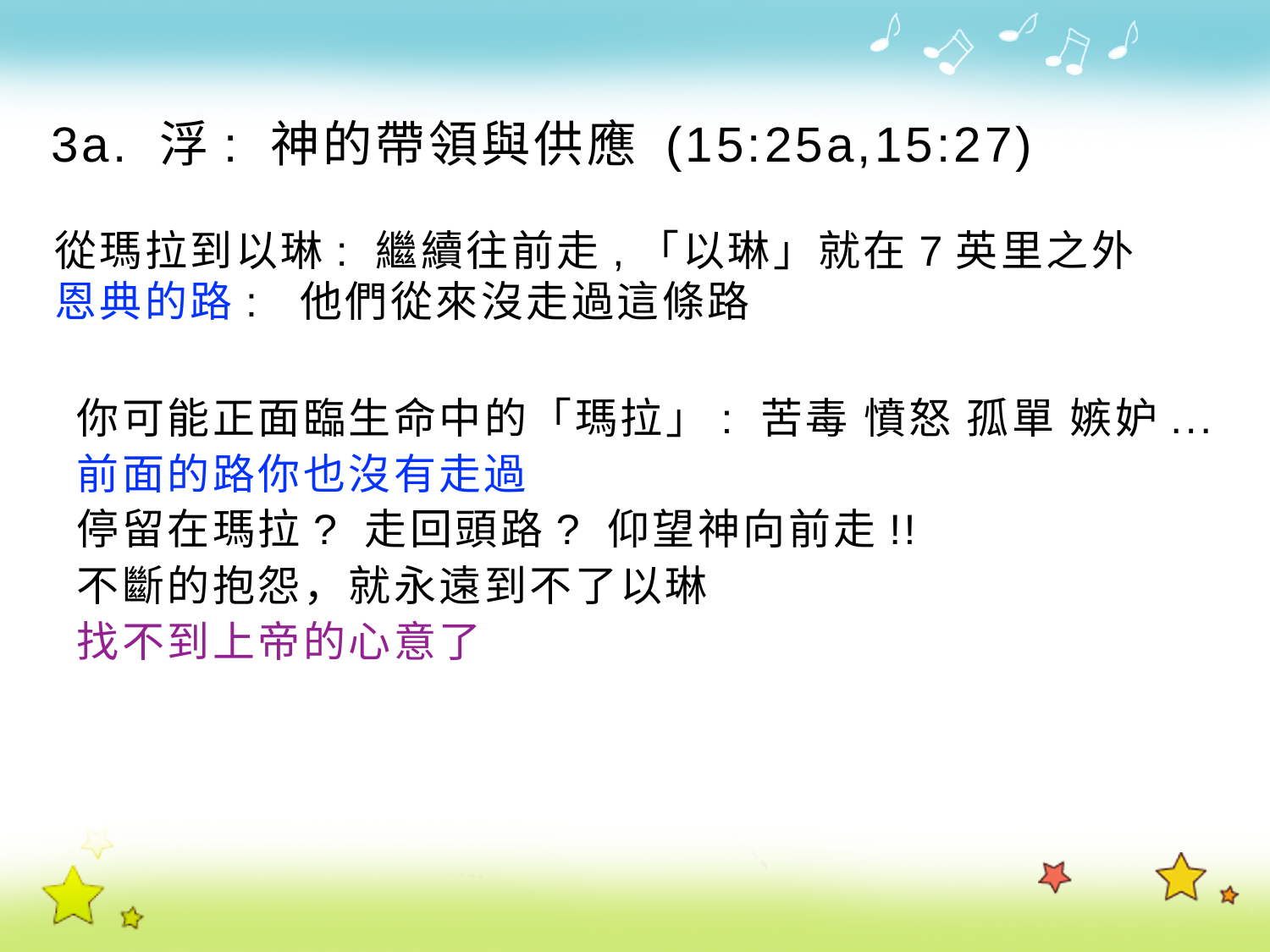

3a. 浮: 神的帶領與供應 (15:25a,15:27)
從瑪拉到以琳: 繼續往前走,「以琳」就在7英里之外
恩典的路:  他們從來沒走過這條路

 你可能正面臨生命中的「瑪拉」: 苦毒 憤怒 孤單 嫉妒...
 前面的路你也沒有走過
 停留在瑪拉? 走回頭路? 仰望神向前走!!
 不斷的抱怨，就永遠到不了以琳
 找不到上帝的心意了
27